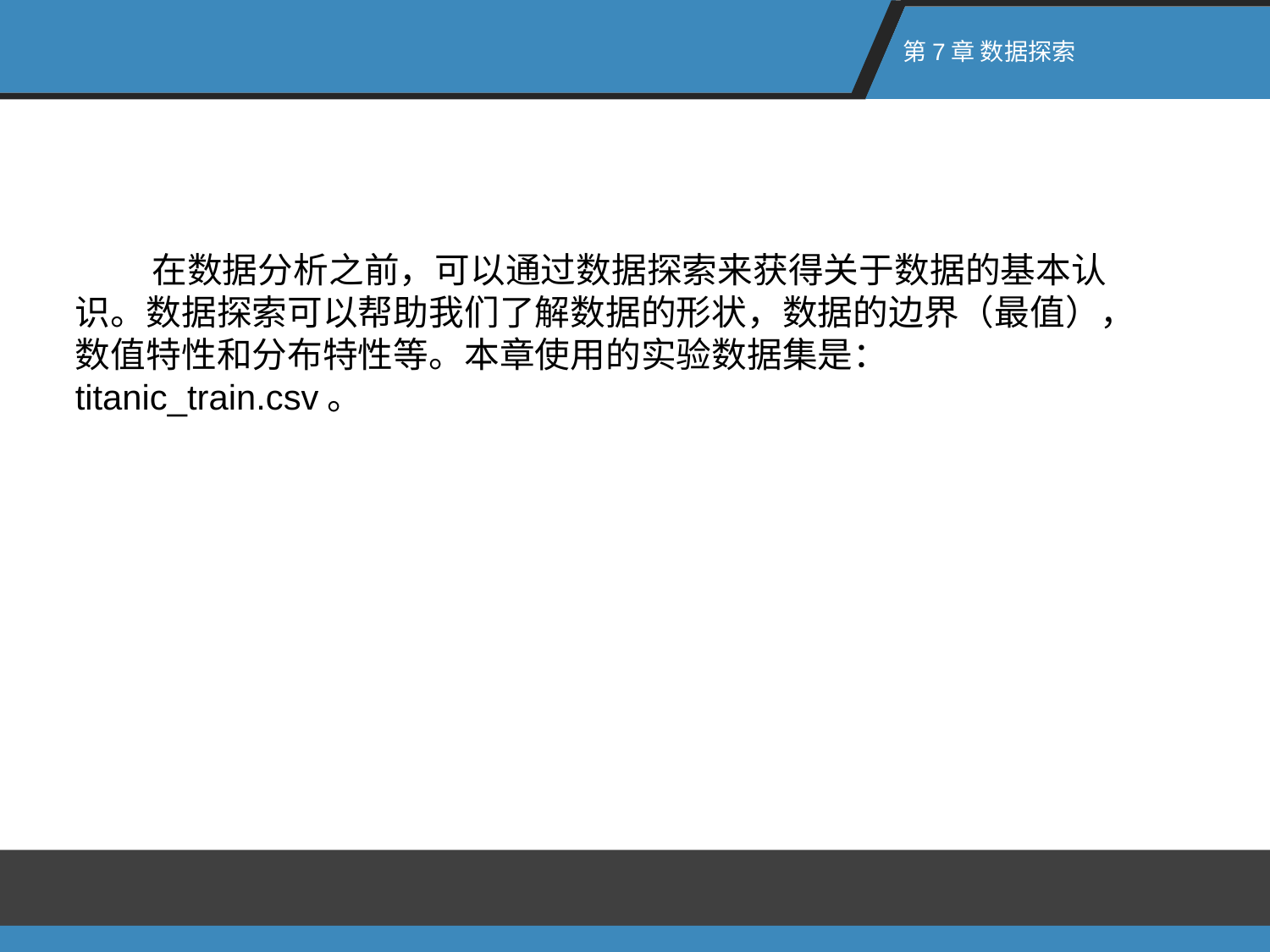

第7章 数据探索
    在数据分析之前，可以通过数据探索来获得关于数据的基本认识。数据探索可以帮助我们了解数据的形状，数据的边界（最值），数值特性和分布特性等。本章使用的实验数据集是：titanic_train.csv。